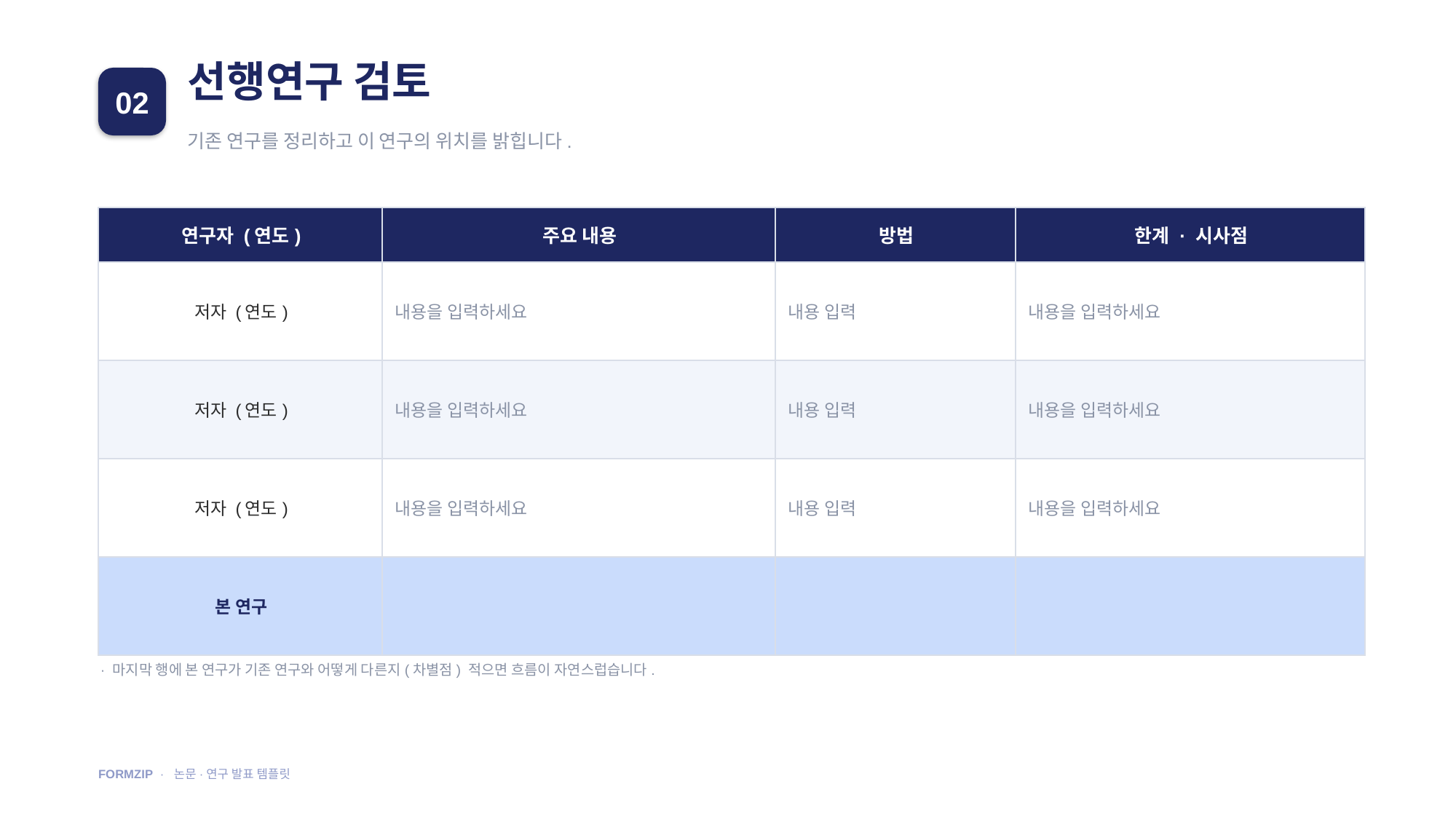

선행연구 검토
02
기존 연구를 정리하고 이 연구의 위치를 밝힙니다.
| 연구자 (연도) | 주요 내용 | 방법 | 한계 · 시사점 |
| --- | --- | --- | --- |
| 저자 (연도) | 내용을 입력하세요 | 내용 입력 | 내용을 입력하세요 |
| 저자 (연도) | 내용을 입력하세요 | 내용 입력 | 내용을 입력하세요 |
| 저자 (연도) | 내용을 입력하세요 | 내용 입력 | 내용을 입력하세요 |
| 본 연구 |  |  |  |
· 마지막 행에 본 연구가 기존 연구와 어떻게 다른지(차별점) 적으면 흐름이 자연스럽습니다.
FORMZIP  ·  논문·연구 발표 템플릿